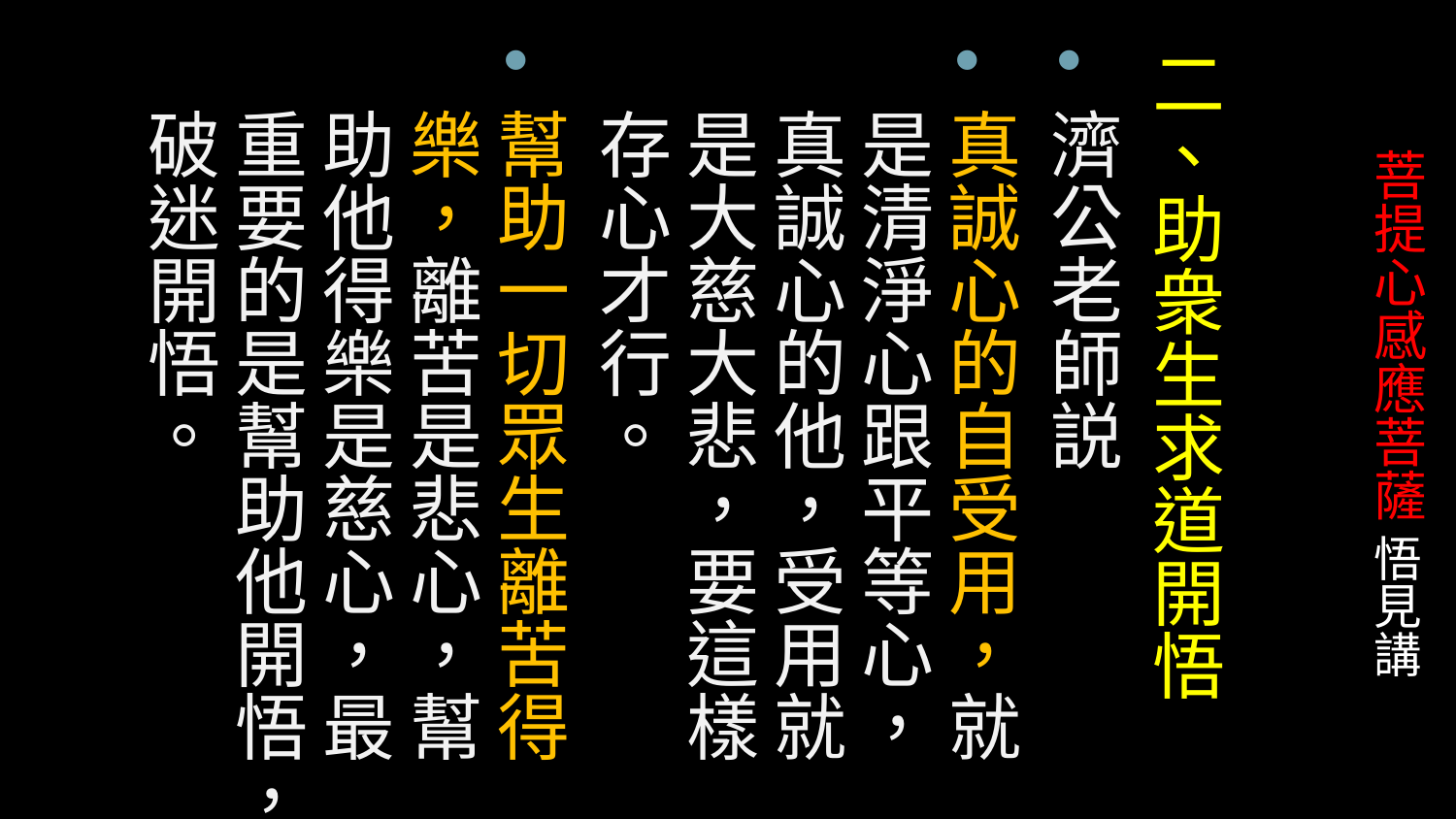

二、助衆生求道開悟
濟公老師説
真誠心的自受用，就是清淨心跟平等心，真誠心的他，受用就是大慈大悲，要這樣存心才行。
幫助一切眾生離苦得樂，離苦是悲心，幫助他得樂是慈心，最重要的是幫助他開悟，破迷開悟。

# 菩提心感應菩薩 悟見講